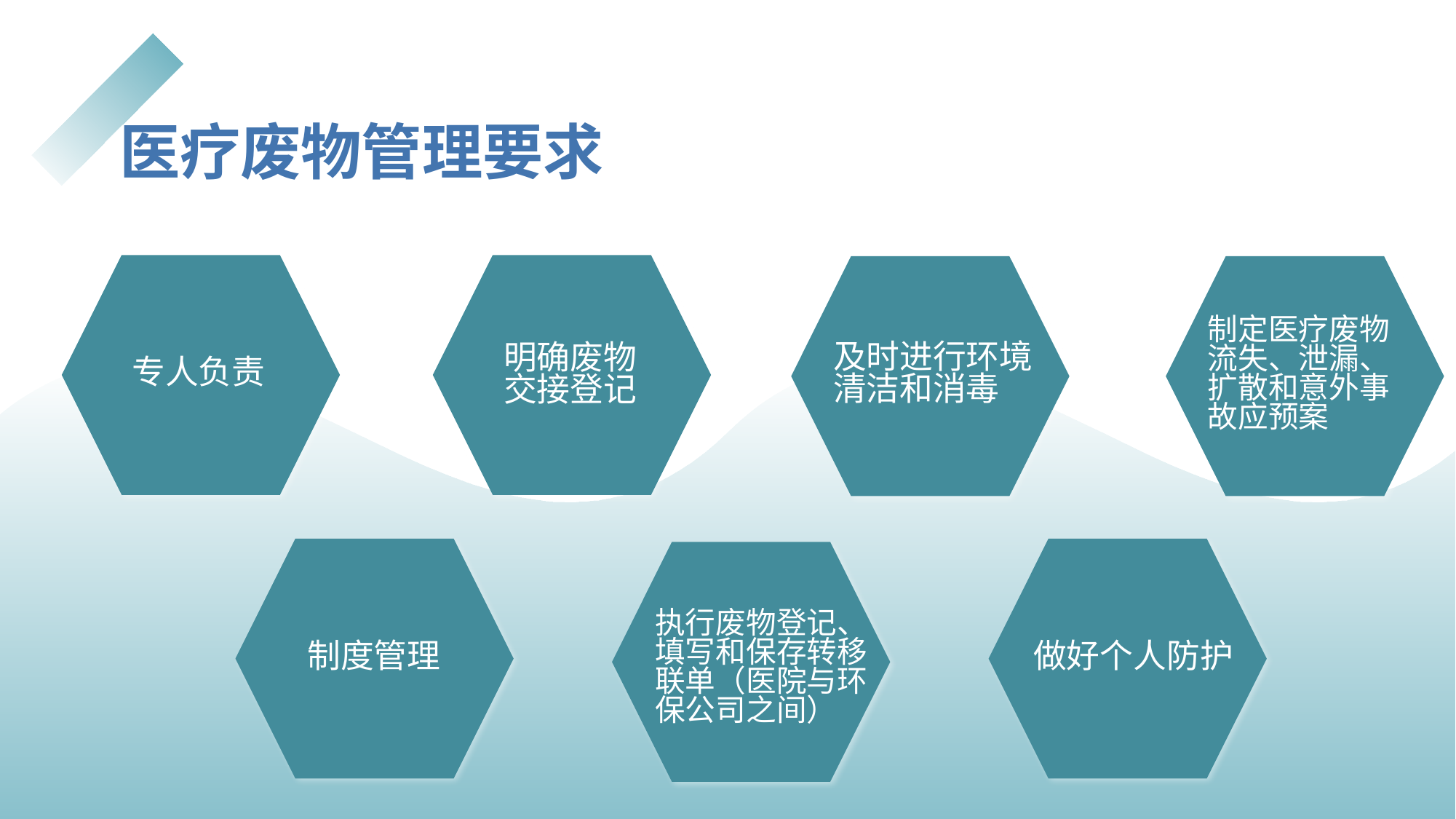

# 医疗废物管理要求

制定医疗废物流失、泄漏、扩散和意外事故应预案
及时进行环境清洁和消毒
明确废物交接登记
专人负责

执行废物登记、填写和保存转移联单（医院与环保公司之间）
制度管理
做好个人防护